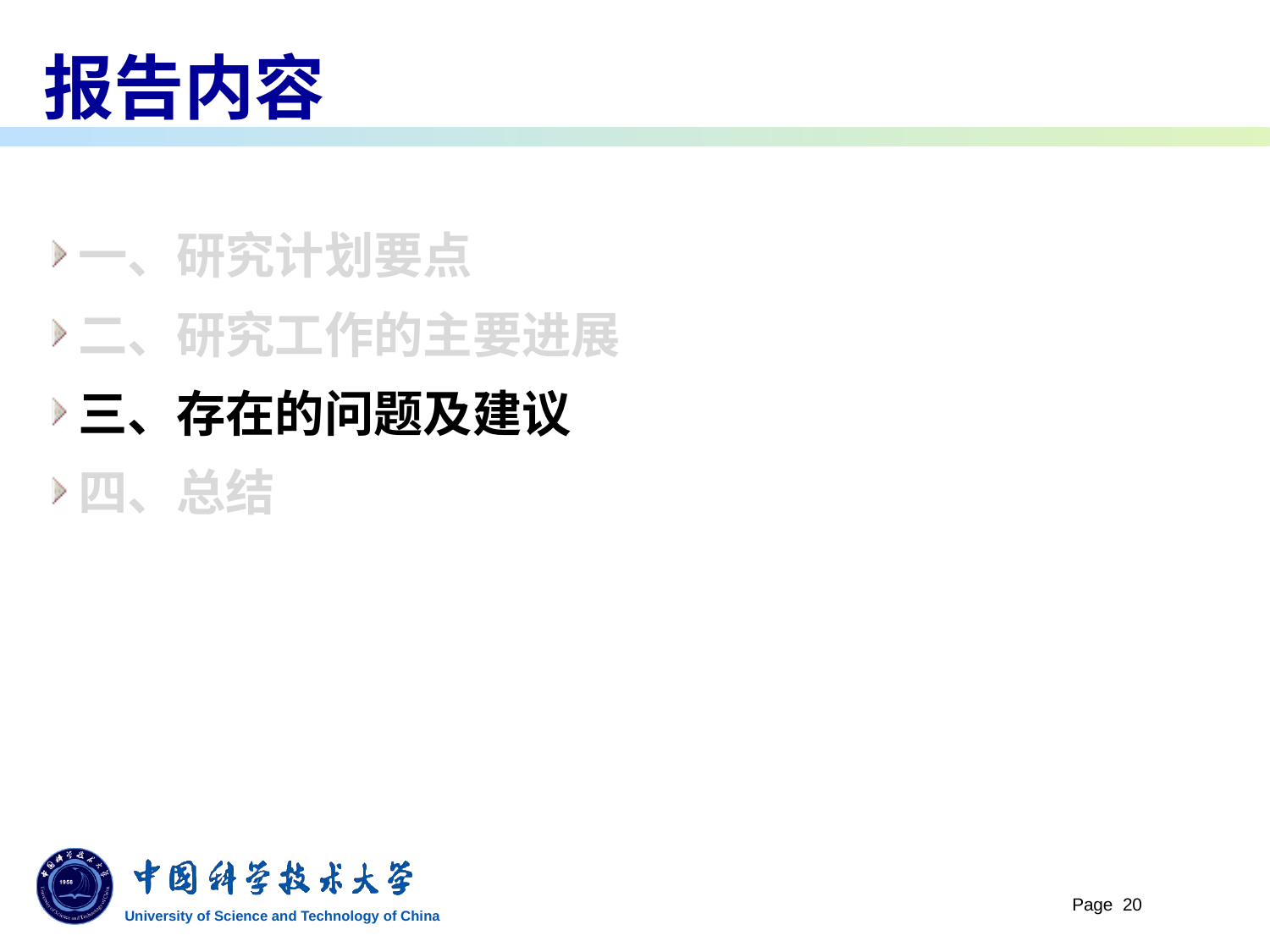

# 报告内容
一、研究计划要点
二、研究工作的主要进展
三、存在的问题及建议
四、总结